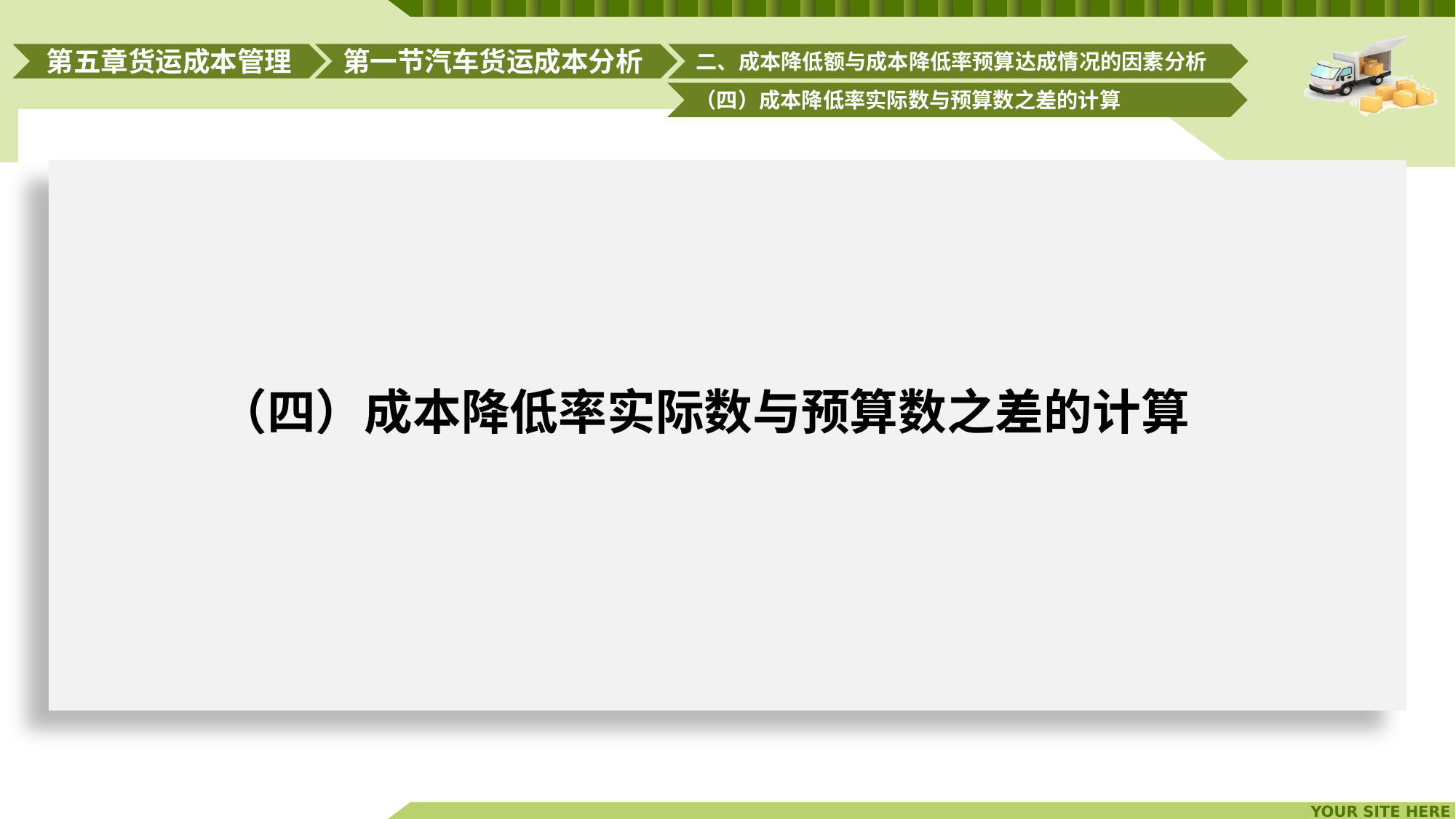

第一节汽车货运成本分析
二、成本降低额与成本降低率预算达成情况的因素分析
第五章货运成本管理
（四）成本降低率实际数与预算数之差的计算
（四）成本降低率实际数与预算数之差的计算